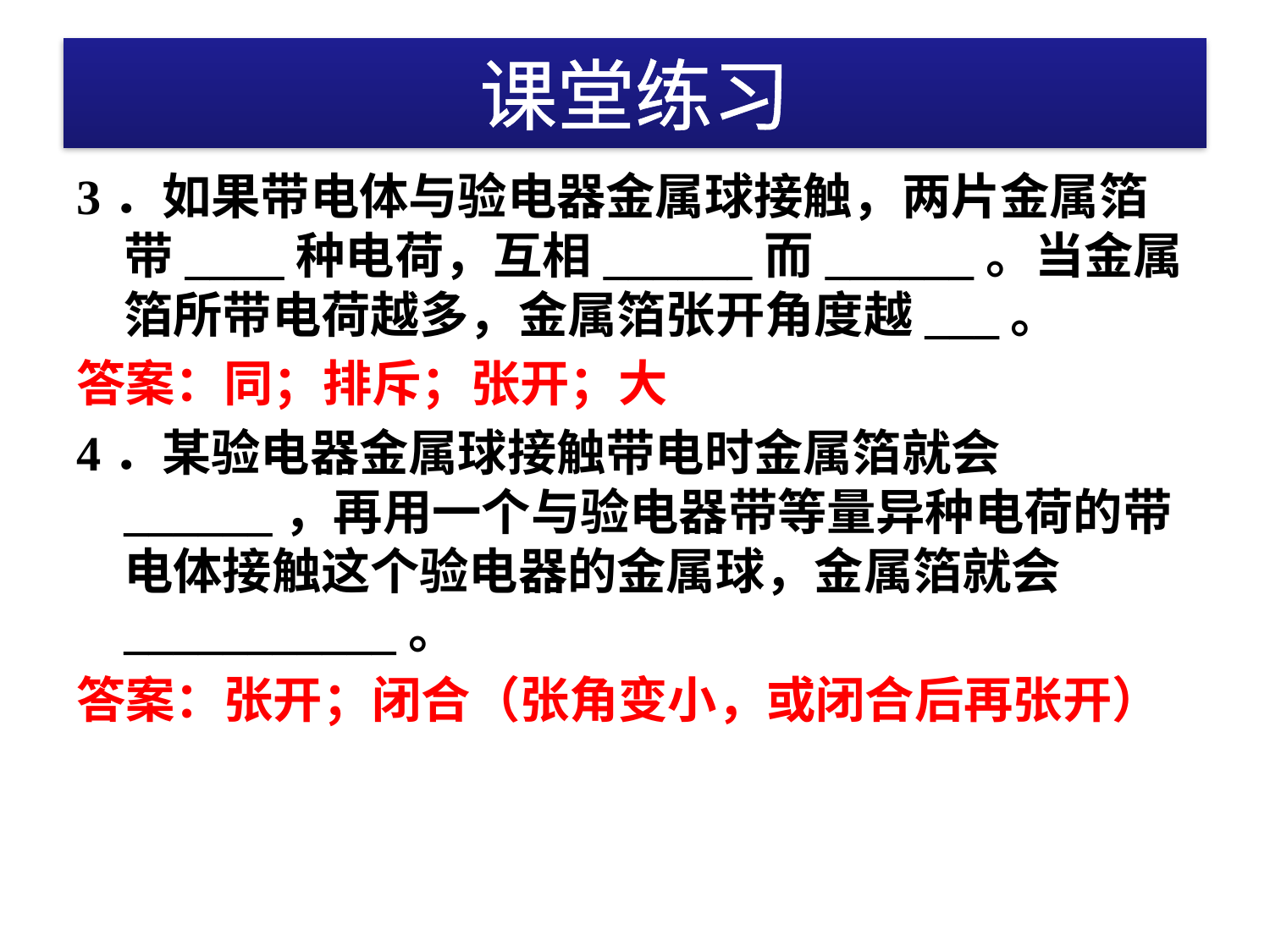

# 课堂练习
3．如果带电体与验电器金属球接触，两片金属箔带____种电荷，互相______而______。当金属箔所带电荷越多，金属箔张开角度越___。
答案：同；排斥；张开；大
4．某验电器金属球接触带电时金属箔就会______，再用一个与验电器带等量异种电荷的带电体接触这个验电器的金属球，金属箔就会___________。
答案：张开；闭合（张角变小，或闭合后再张开）